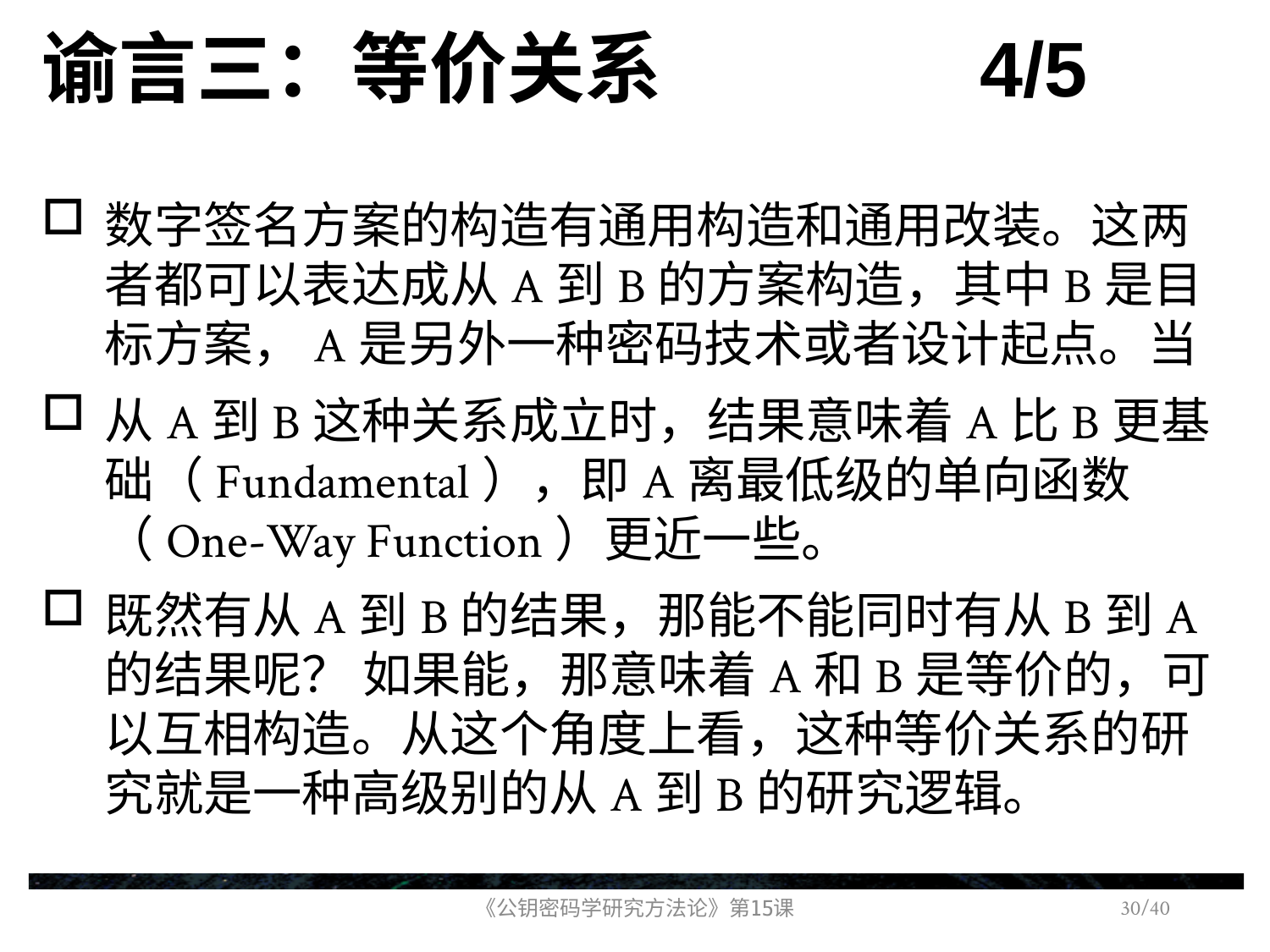

# 谕言三：等价关系                 4/5
数字签名方案的构造有通用构造和通用改装。这两者都可以表达成从A到B的方案构造，其中B是目标方案，A是另外一种密码技术或者设计起点。当
从A到B这种关系成立时，结果意味着A比B更基础（Fundamental），即A离最低级的单向函数（One-Way Function）更近一些。
既然有从A到B的结果，那能不能同时有从B到A的结果呢？ 如果能，那意味着A和B是等价的，可以互相构造。从这个角度上看，这种等价关系的研究就是一种高级别的从A到B的研究逻辑。
《公钥密码学研究方法论》第15课
30/40